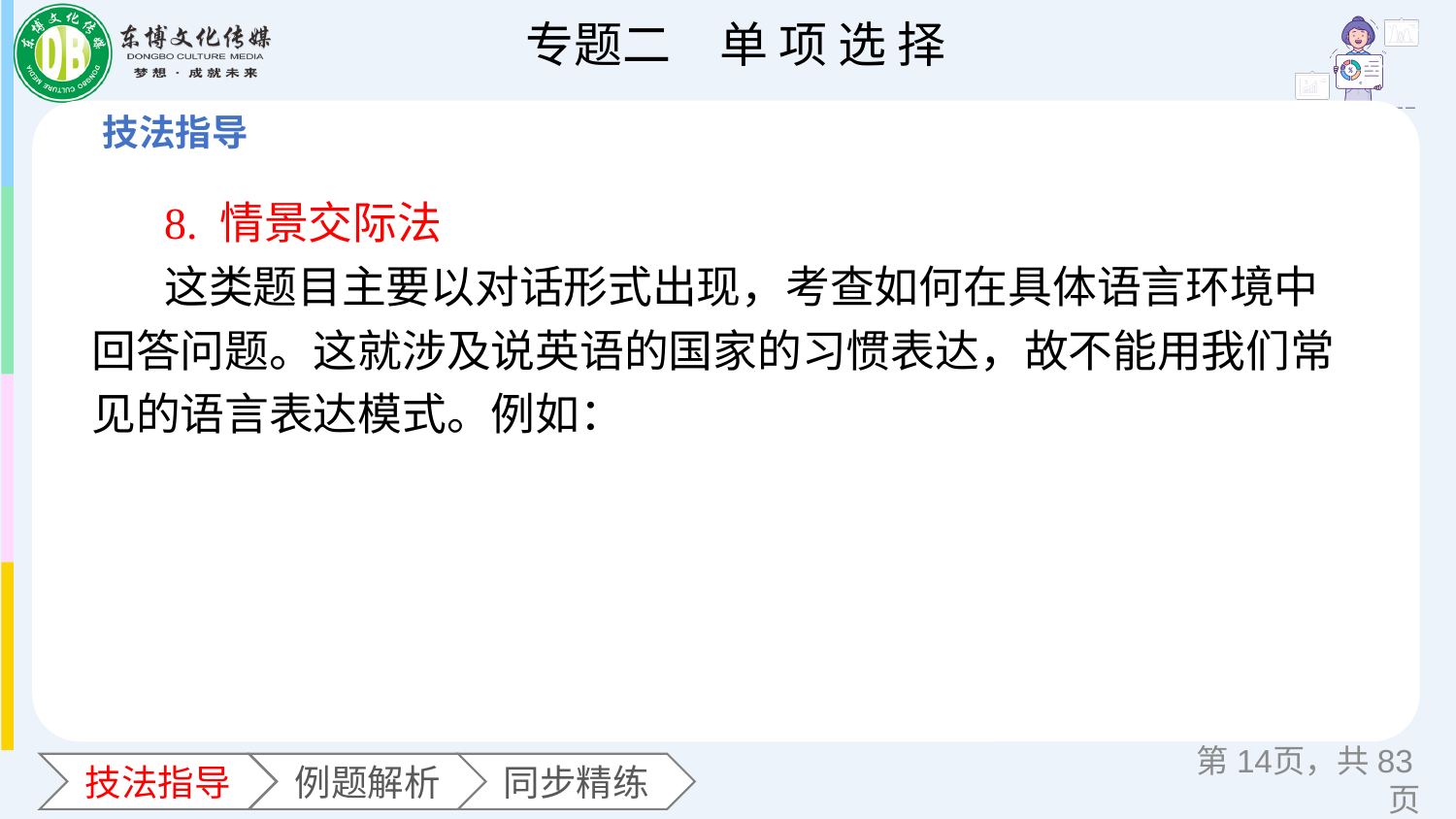

8. 情景交际法
这类题目主要以对话形式出现，考查如何在具体语言环境中回答问题。这就涉及说英语的国家的习惯表达，故不能用我们常见的语言表达模式。例如：
第14页，共83页